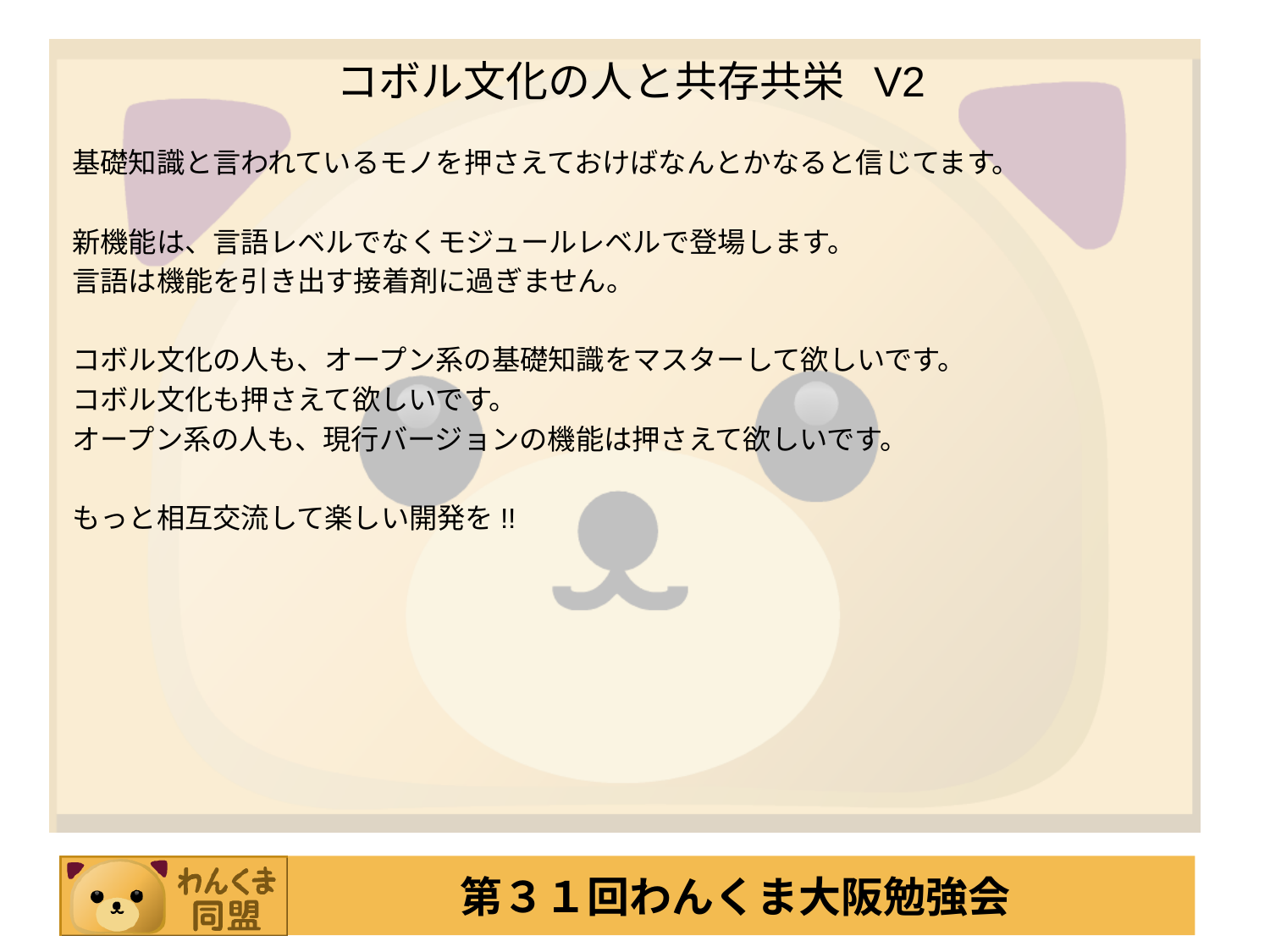

# コボル文化の人と共存共栄  V2
基礎知識と言われているモノを押さえておけばなんとかなると信じてます。

新機能は、言語レベルでなくモジュールレベルで登場します。
言語は機能を引き出す接着剤に過ぎません。

コボル文化の人も、オープン系の基礎知識をマスターして欲しいです。
コボル文化も押さえて欲しいです。
オープン系の人も、現行バージョンの機能は押さえて欲しいです。

もっと相互交流して楽しい開発を!!